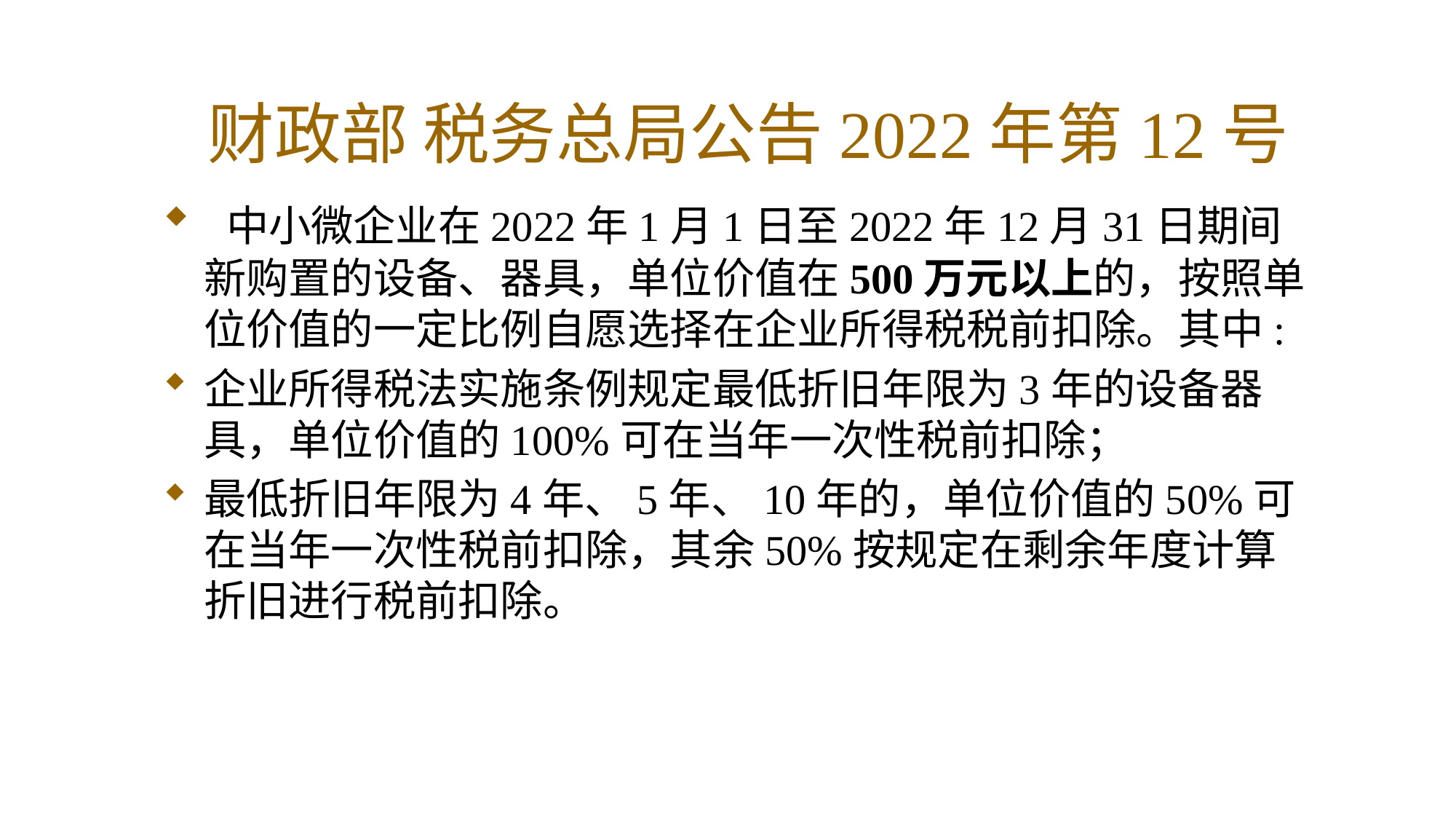

# 财政部 税务总局公告2022年第12号
 中小微企业在2022年1月1日至2022年12月31日期间新购置的设备、器具，单位价值在500万元以上的，按照单位价值的一定比例自愿选择在企业所得税税前扣除。其中:
企业所得税法实施条例规定最低折旧年限为3年的设备器具，单位价值的100%可在当年一次性税前扣除；
最低折旧年限为4年、5年、10年的，单位价值的50%可在当年一次性税前扣除，其余50%按规定在剩余年度计算折旧进行税前扣除。